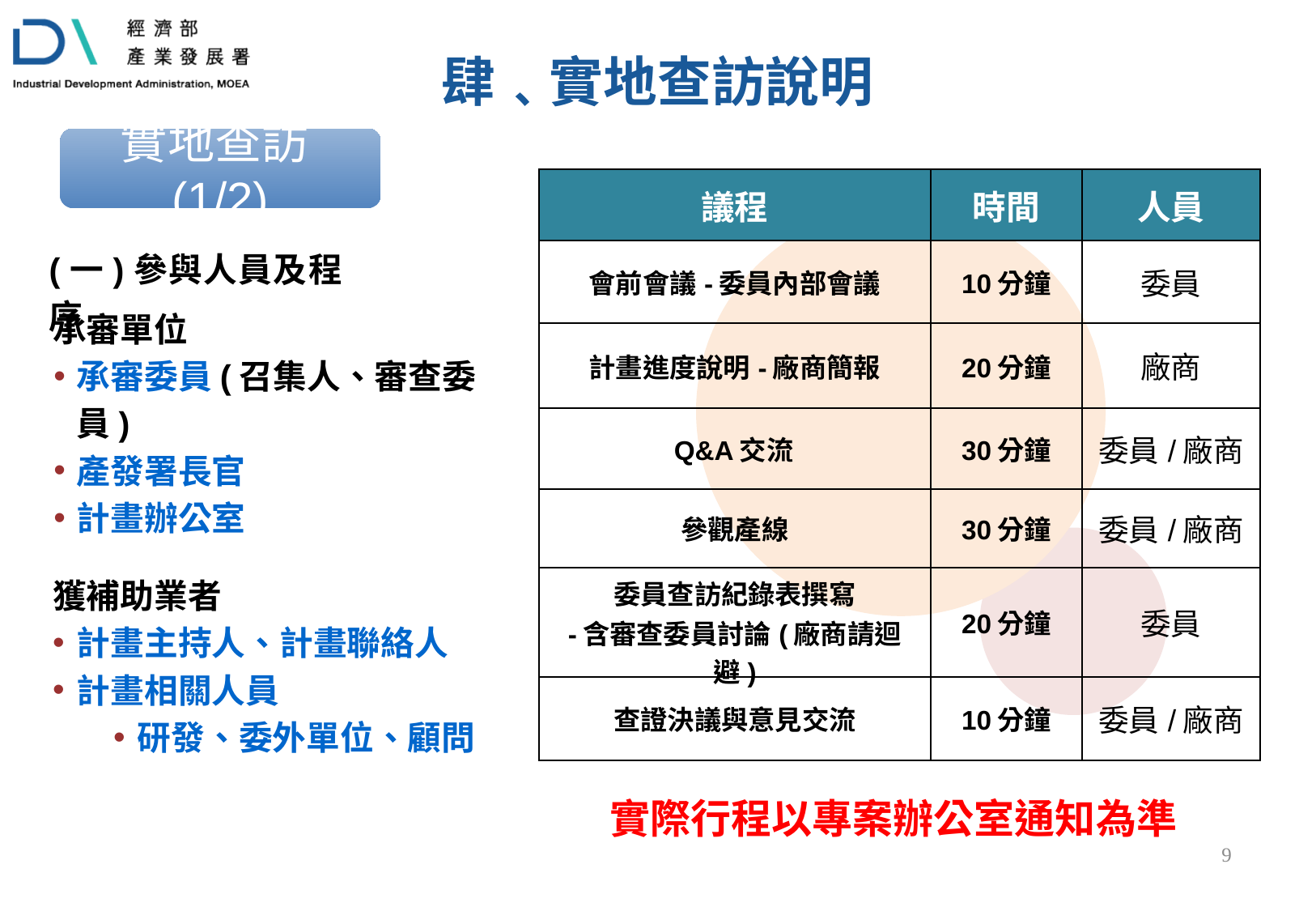

肆﹑實地查訪說明
實地查訪(1/2)
| 議程 | 時間 | 人員 |
| --- | --- | --- |
| 會前會議-委員內部會議 | 10分鐘 | 委員 |
| 計畫進度說明-廠商簡報 | 20分鐘 | 廠商 |
| Q&A交流 | 30分鐘 | 委員/廠商 |
| 參觀產線 | 30分鐘 | 委員/廠商 |
| 委員查訪紀錄表撰寫 -含審查委員討論(廠商請迴避) | 20分鐘 | 委員 |
| 查證決議與意見交流 | 10分鐘 | 委員/廠商 |

(一)參與人員及程序
承審單位
承審委員(召集人、審查委員)
產發署長官
計畫辦公室

獲補助業者
計畫主持人、計畫聯絡人
計畫相關人員
研發、委外單位、顧問

實際行程以專案辦公室通知為準
9